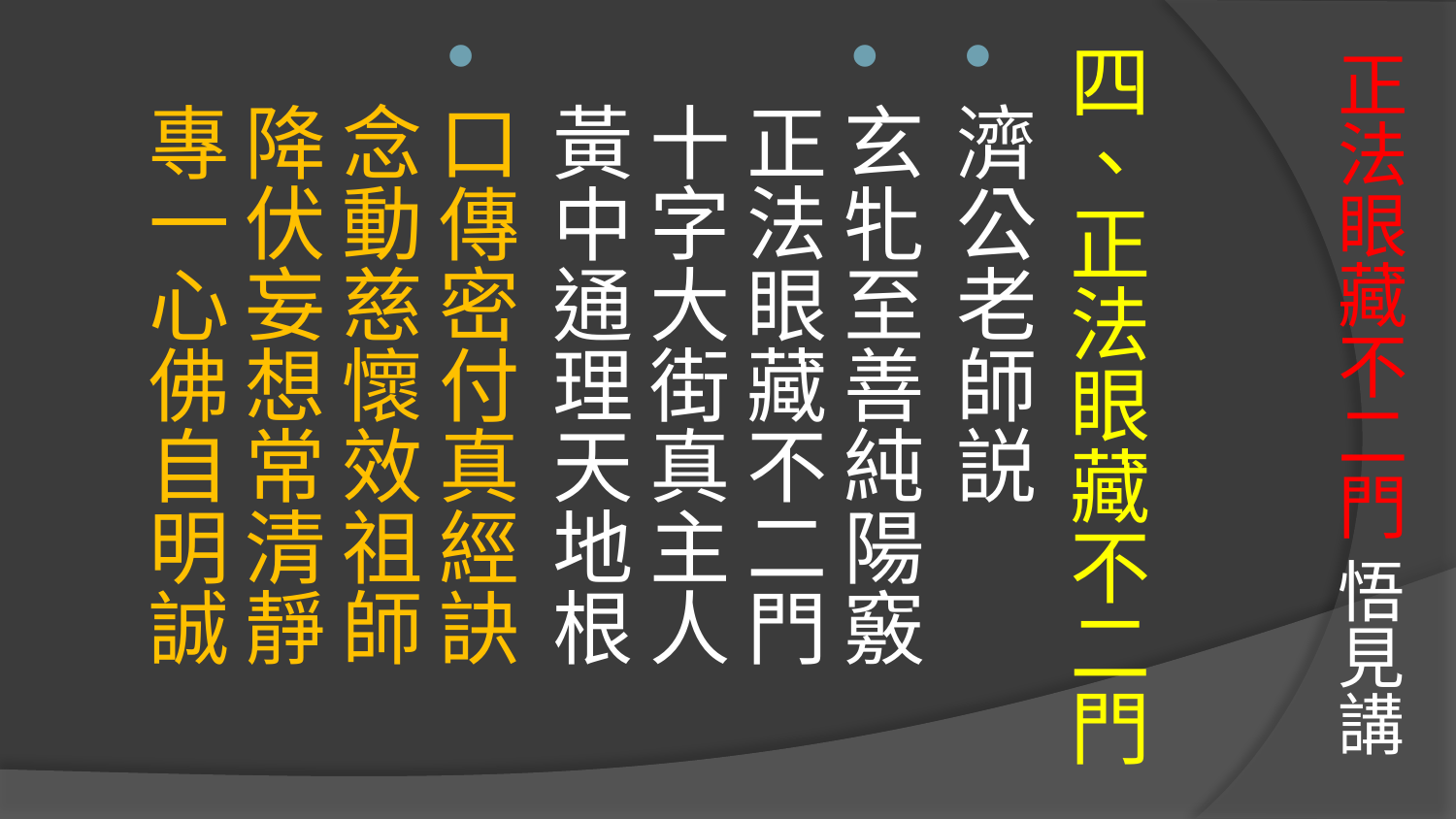

# 正法眼藏不二門 悟見講
四、正法眼藏不二門
濟公老師説
玄牝至善純陽竅　正法眼藏不二門
十字大街真主人　黃中通理天地根
口傳密付真經訣　念動慈懷效祖師
降伏妄想常清靜　專一心佛自明誠